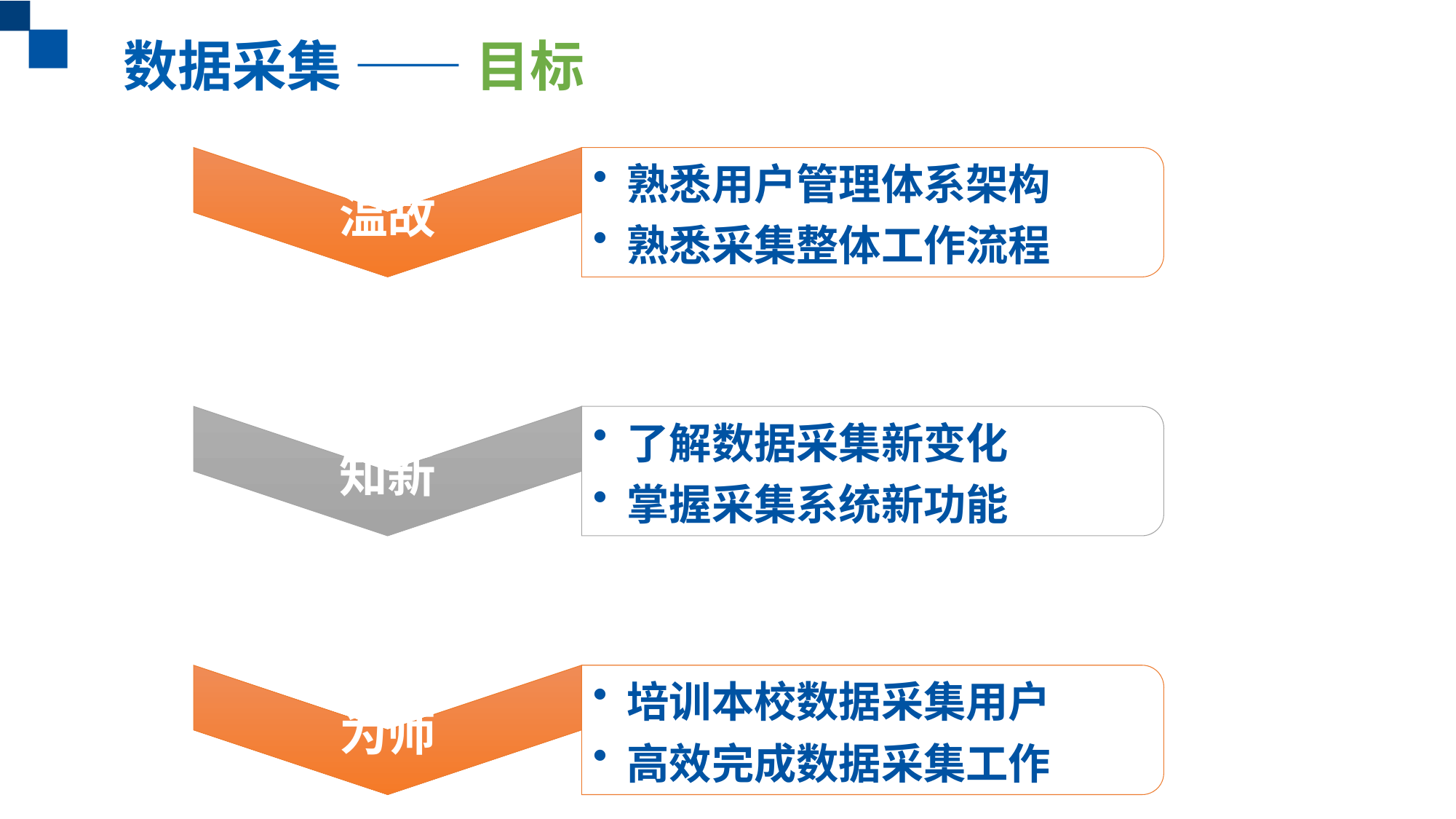

数据采集 —— 目标

温故
熟悉用户管理体系架构
熟悉采集整体工作流程
知新
了解数据采集新变化
掌握采集系统新功能
为师
培训本校数据采集用户
高效完成数据采集工作